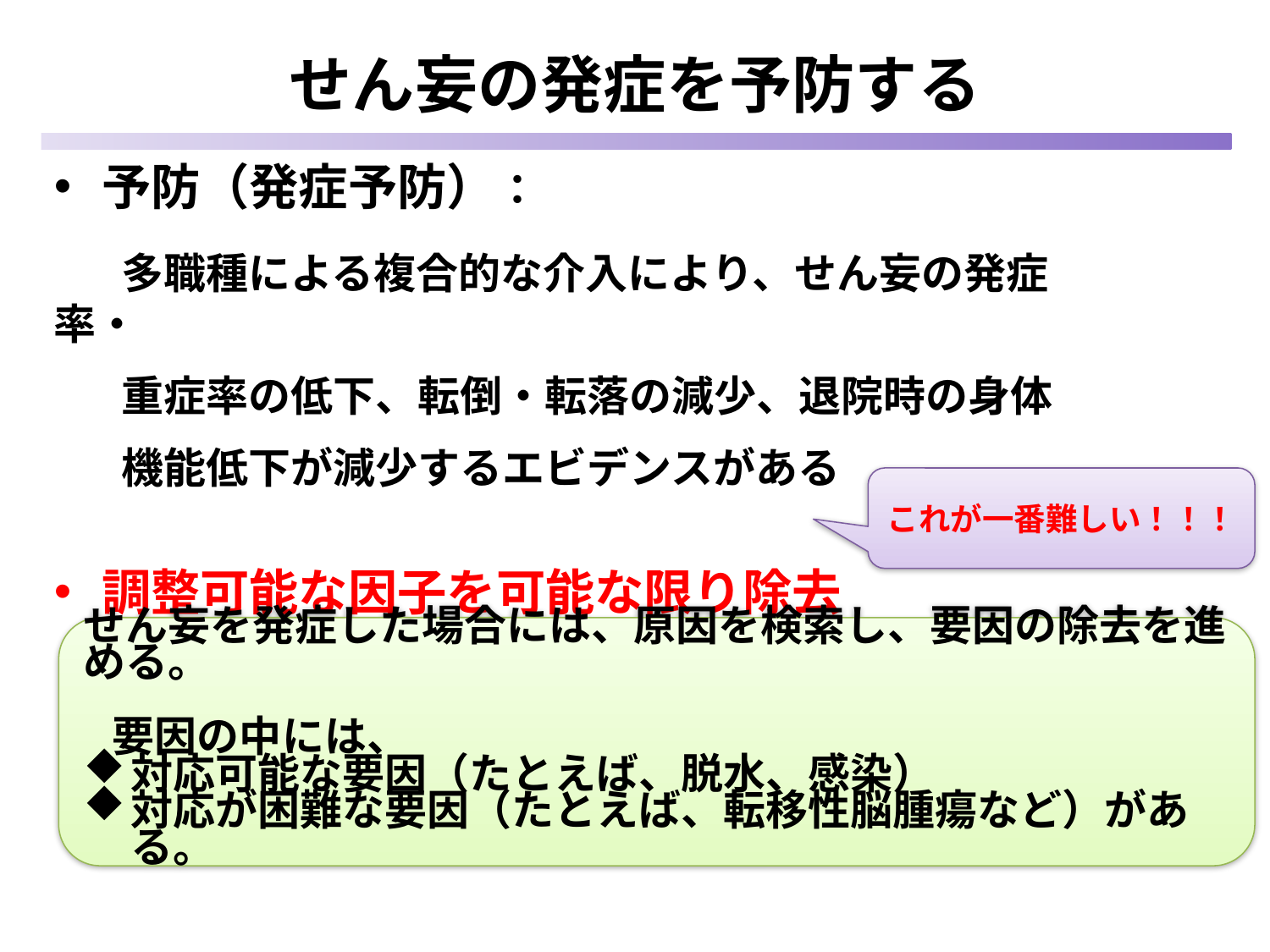

# せん妄の発症を予防する

予防（発症予防）：
      多職種による複合的な介入により、せん妄の発症率・
      重症率の低下、転倒・転落の減少、退院時の身体
      機能低下が減少するエビデンスがある

調整可能な因子を可能な限り除去

これが一番難しい！！！
せん妄を発症した場合には、原因を検索し、要因の除去を進める。

  要因の中には、
対応可能な要因（たとえば、脱水、感染）
対応が困難な要因（たとえば、転移性脳腫瘍など）がある。